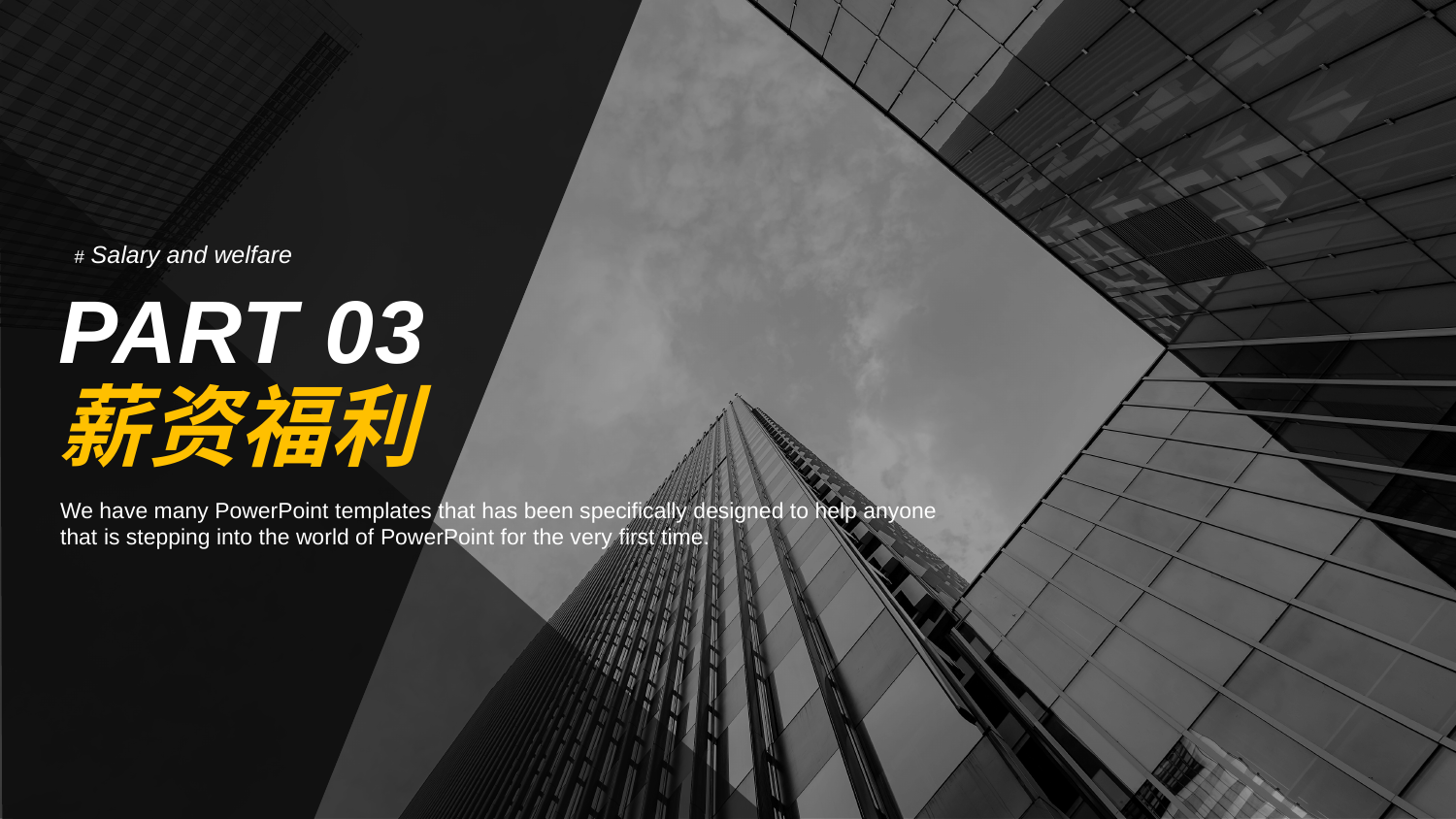

# Salary and welfare
PART 03
薪资福利
We have many PowerPoint templates that has been specifically designed to help anyone that is stepping into the world of PowerPoint for the very first time.